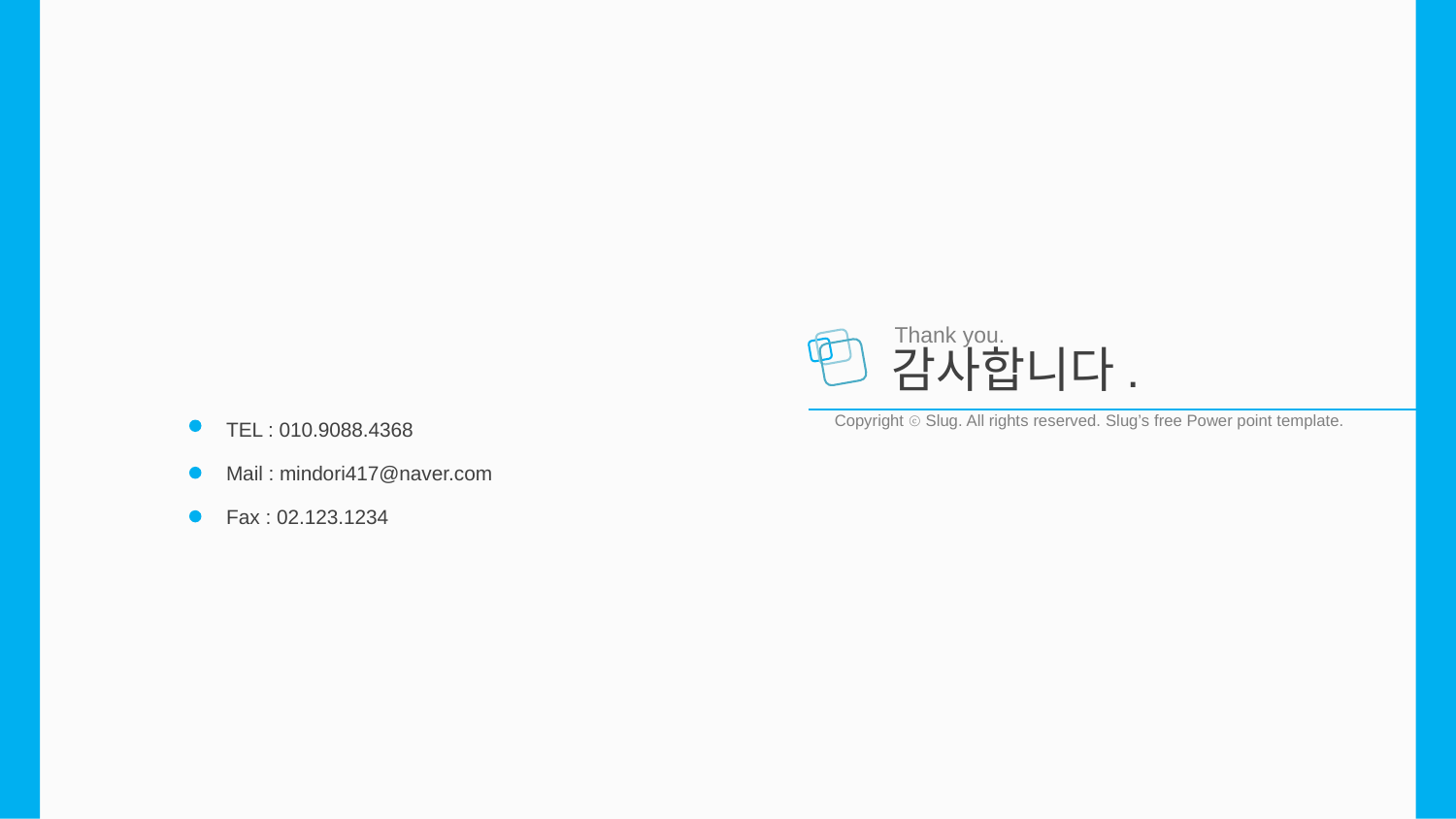

Thank you.

감사합니다.

Copyright ⓒ Slug. All rights reserved. Slug’s free Power point template.
TEL : 010.9088.4368

Mail : mindori417@naver.com

Fax : 02.123.1234